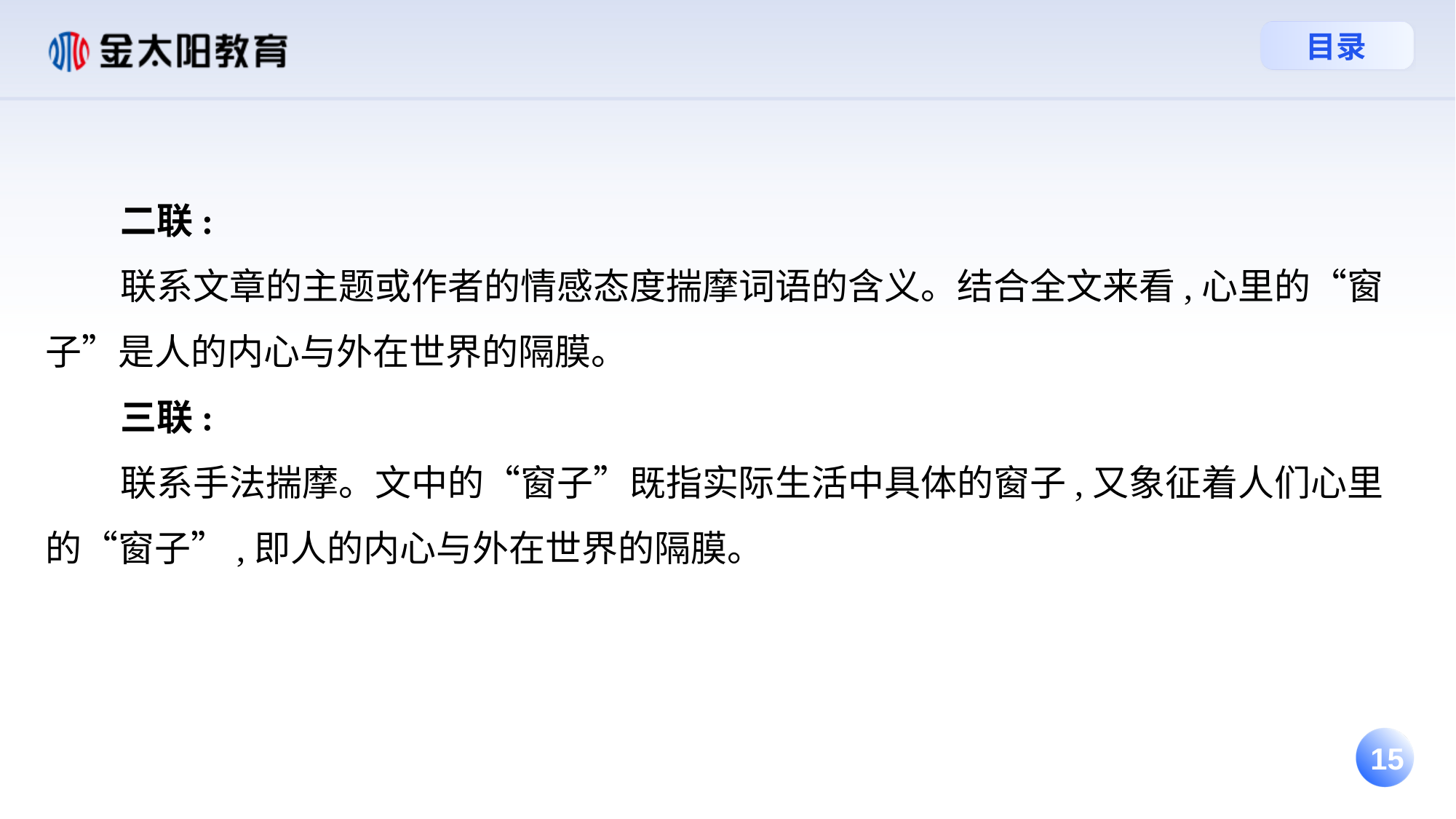

二联:
        联系文章的主题或作者的情感态度揣摩词语的含义。结合全文来看,心里的“窗子”是人的内心与外在世界的隔膜。
        三联:
        联系手法揣摩。文中的“窗子”既指实际生活中具体的窗子,又象征着人们心里的“窗子”,即人的内心与外在世界的隔膜。